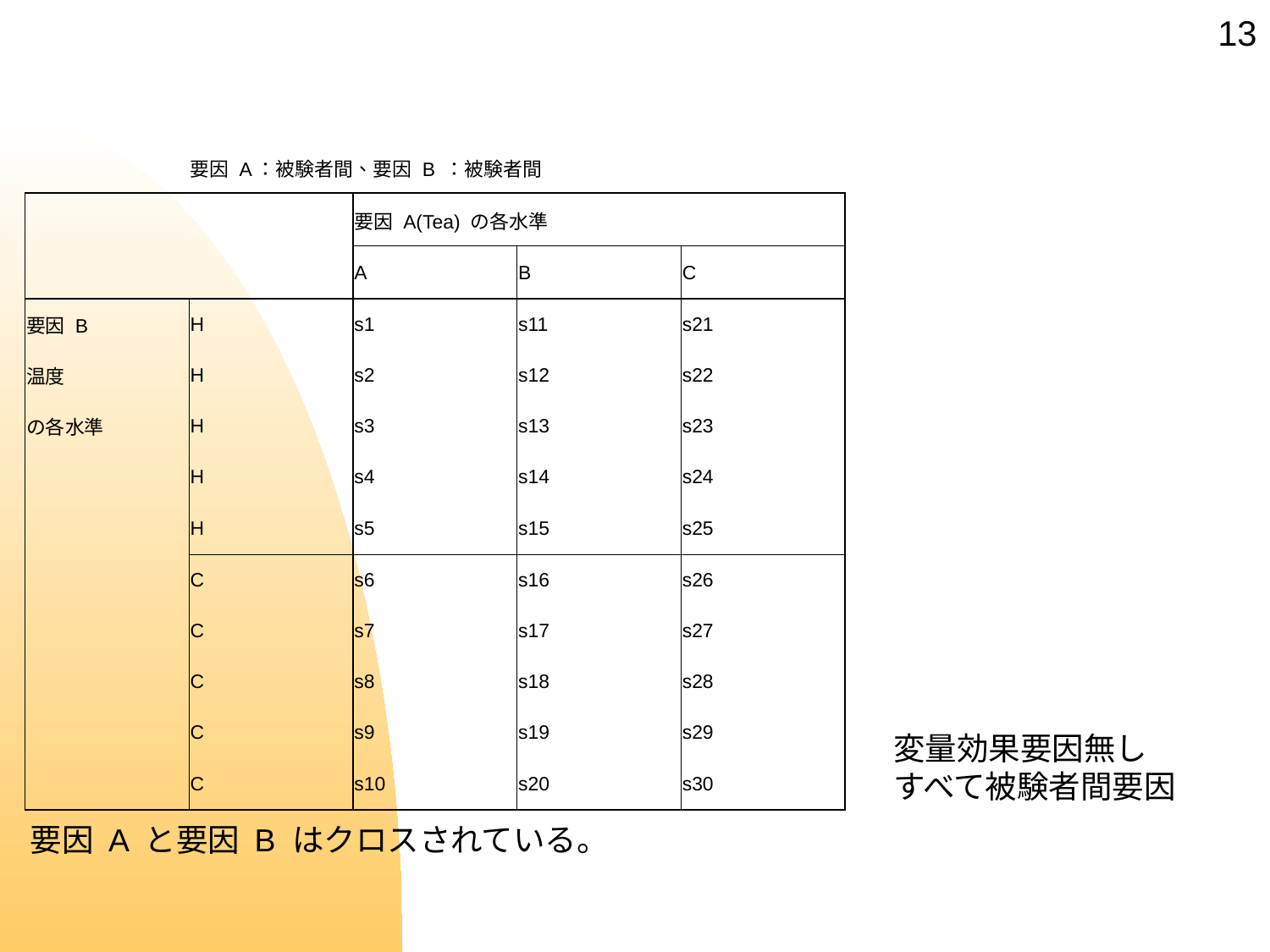

#
13
|  | 要因 A：被験者間、要因 B ：被験者間 |  |  |  |
| --- | --- | --- | --- | --- |
|  |  | 要因 A(Tea) の各水準 |  |  |
|  |  | A | B | C |
| 要因 B | H | s1 | s11 | s21 |
| 温度 | H | s2 | s12 | s22 |
| の各水準 | H | s3 | s13 | s23 |
|  | H | s4 | s14 | s24 |
|  | H | s5 | s15 | s25 |
|  | C | s6 | s16 | s26 |
|  | C | s7 | s17 | s27 |
|  | C | s8 | s18 | s28 |
|  | C | s9 | s19 | s29 |
|  | C | s10 | s20 | s30 |
変量効果要因無し
すべて被験者間要因
要因 A と要因 B はクロスされている。